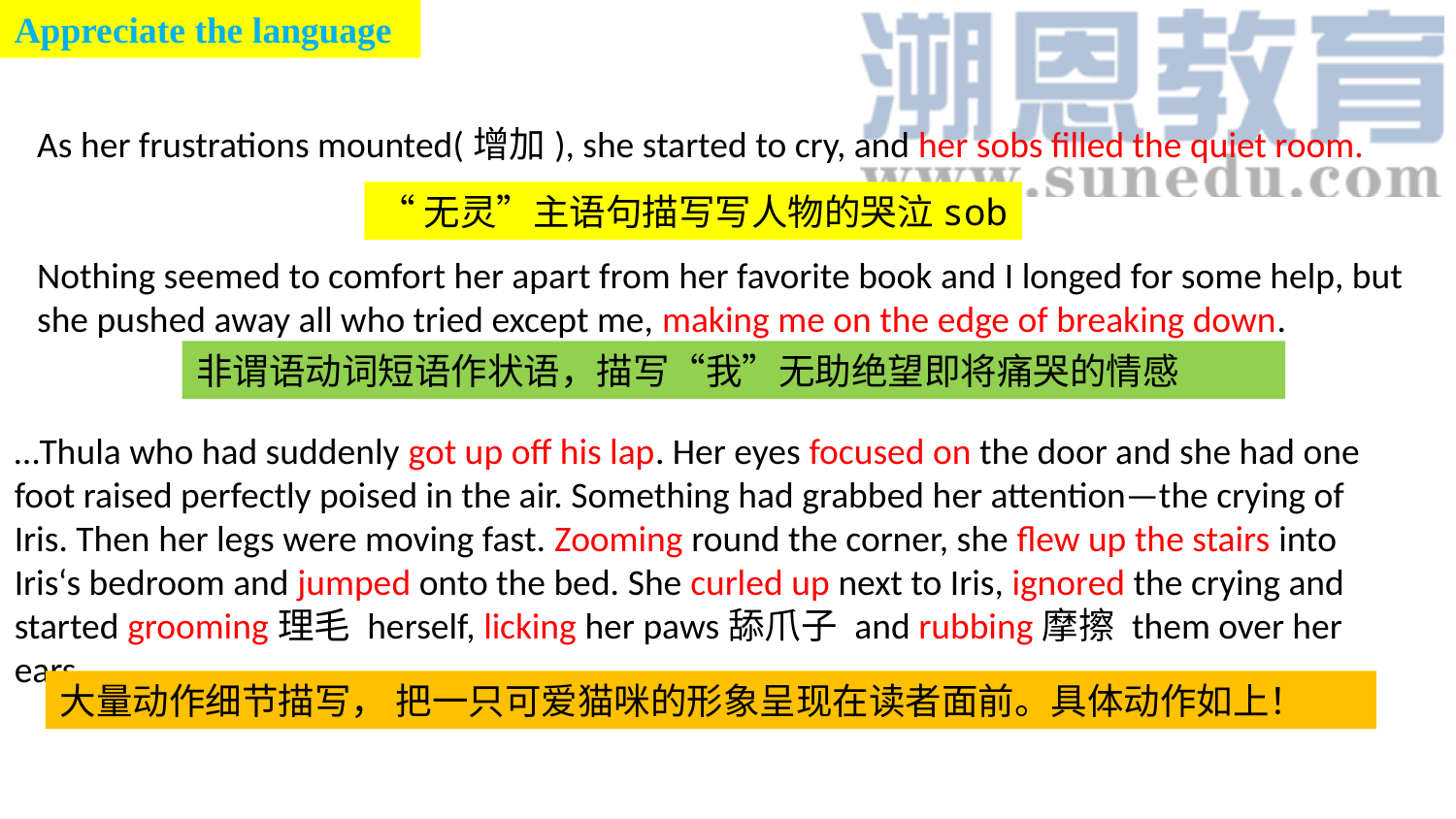

Appreciate the language
As her frustrations mounted(增加), she started to cry, and her sobs filled the quiet room.

Nothing seemed to comfort her apart from her favorite book and I longed for some help, but she pushed away all who tried except me, making me on the edge of breaking down.
“无灵”主语句描写写人物的哭泣sob
非谓语动词短语作状语，描写“我”无助绝望即将痛哭的情感
…Thula who had suddenly got up off his lap. Her eyes focused on the door and she had one foot raised perfectly poised in the air. Something had grabbed her attention—the crying of Iris. Then her legs were moving fast. Zooming round the corner, she flew up the stairs into Iris‘s bedroom and jumped onto the bed. She curled up next to Iris, ignored the crying and started grooming理毛 herself, licking her paws舔爪子 and rubbing摩擦 them over her ears.

大量动作细节描写， 把一只可爱猫咪的形象呈现在读者面前。具体动作如上！